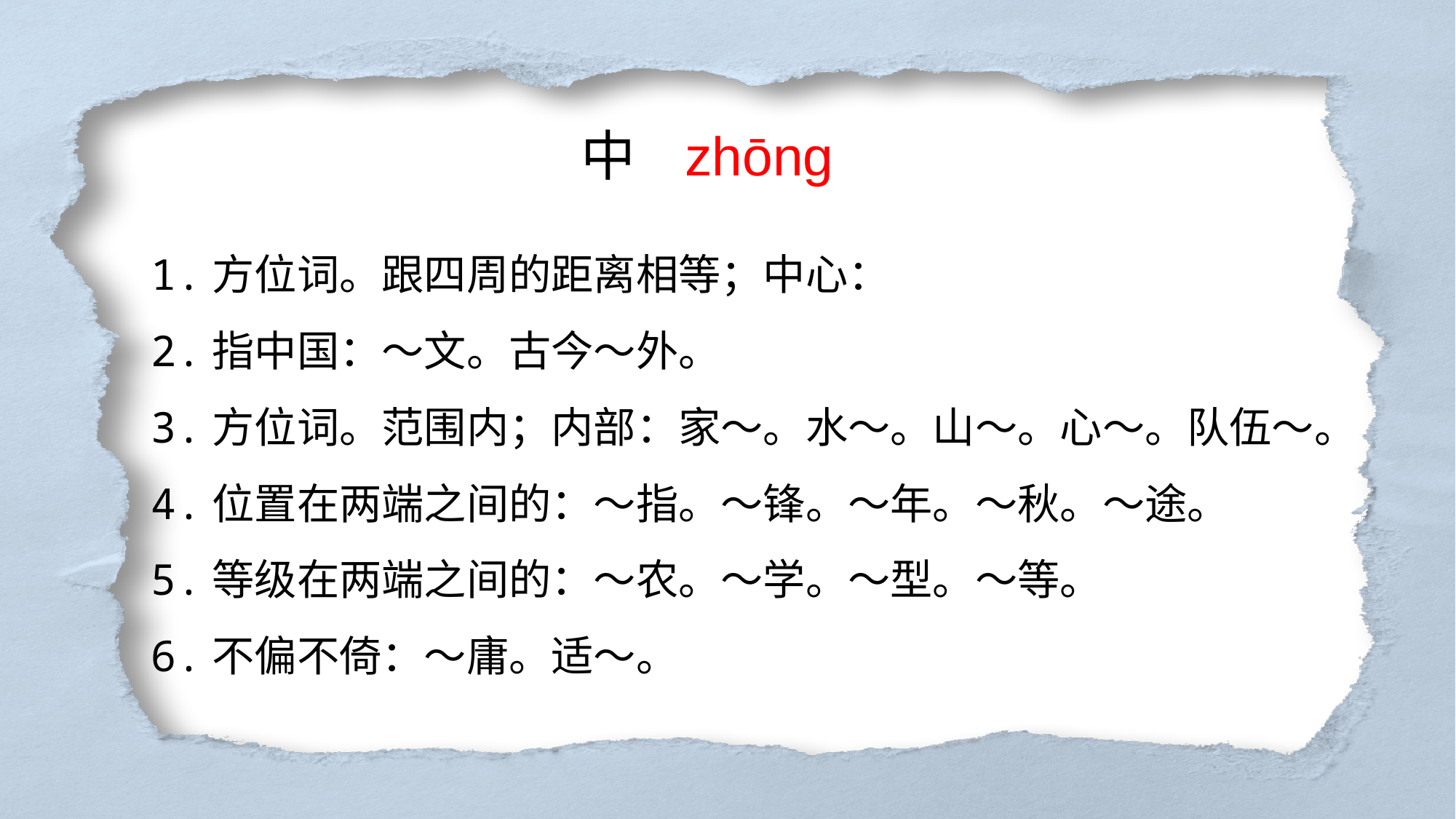

中   zhōng

1.方位词。跟四周的距离相等；中心：
2.指中国：～文。古今～外。
3.方位词。范围内；内部：家～。水～。山～。心～。队伍～。
4.位置在两端之间的：～指。～锋。～年。～秋。～途。
5.等级在两端之间的：～农。～学。～型。～等。
6.不偏不倚：～庸。适～。